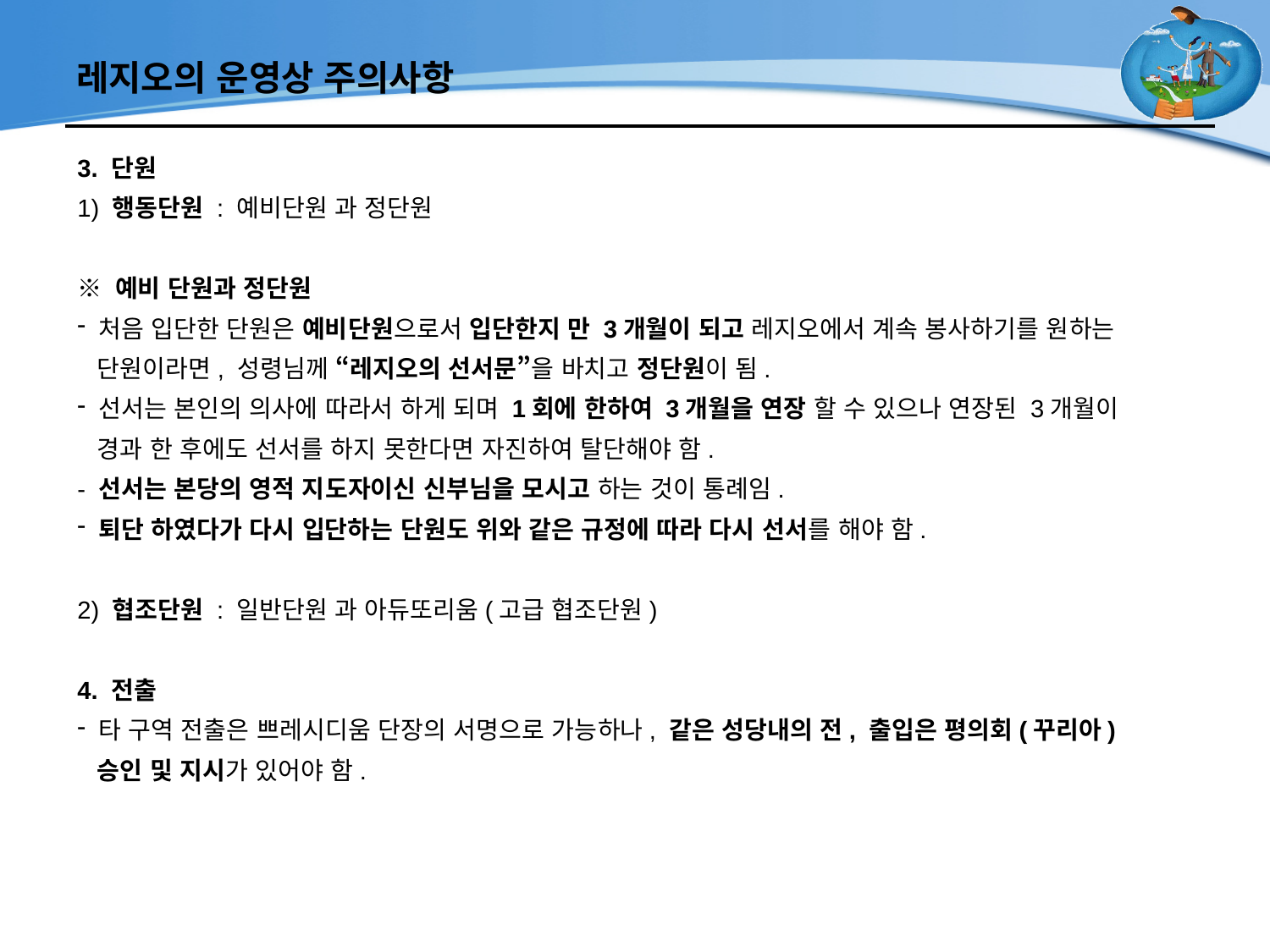

# 레지오의 운영상 주의사항
3. 단원
1) 행동단원 : 예비단원 과 정단원

※ 예비 단원과 정단원
 처음 입단한 단원은 예비단원으로서 입단한지 만 3개월이 되고 레지오에서 계속 봉사하기를 원하는
  단원이라면, 성령님께 “레지오의 선서문”을 바치고 정단원이 됨.
 선서는 본인의 의사에 따라서 하게 되며 1회에 한하여 3개월을 연장 할 수 있으나 연장된 3개월이
  경과 한 후에도 선서를 하지 못한다면 자진하여 탈단해야 함.
- 선서는 본당의 영적 지도자이신 신부님을 모시고 하는 것이 통례임.
 퇴단 하였다가 다시 입단하는 단원도 위와 같은 규정에 따라 다시 선서를 해야 함.

2) 협조단원 : 일반단원 과 아듀또리움(고급 협조단원)

4. 전출
 타 구역 전출은 쁘레시디움 단장의 서명으로 가능하나, 같은 성당내의 전, 출입은 평의회(꾸리아)
  승인 및 지시가 있어야 함.